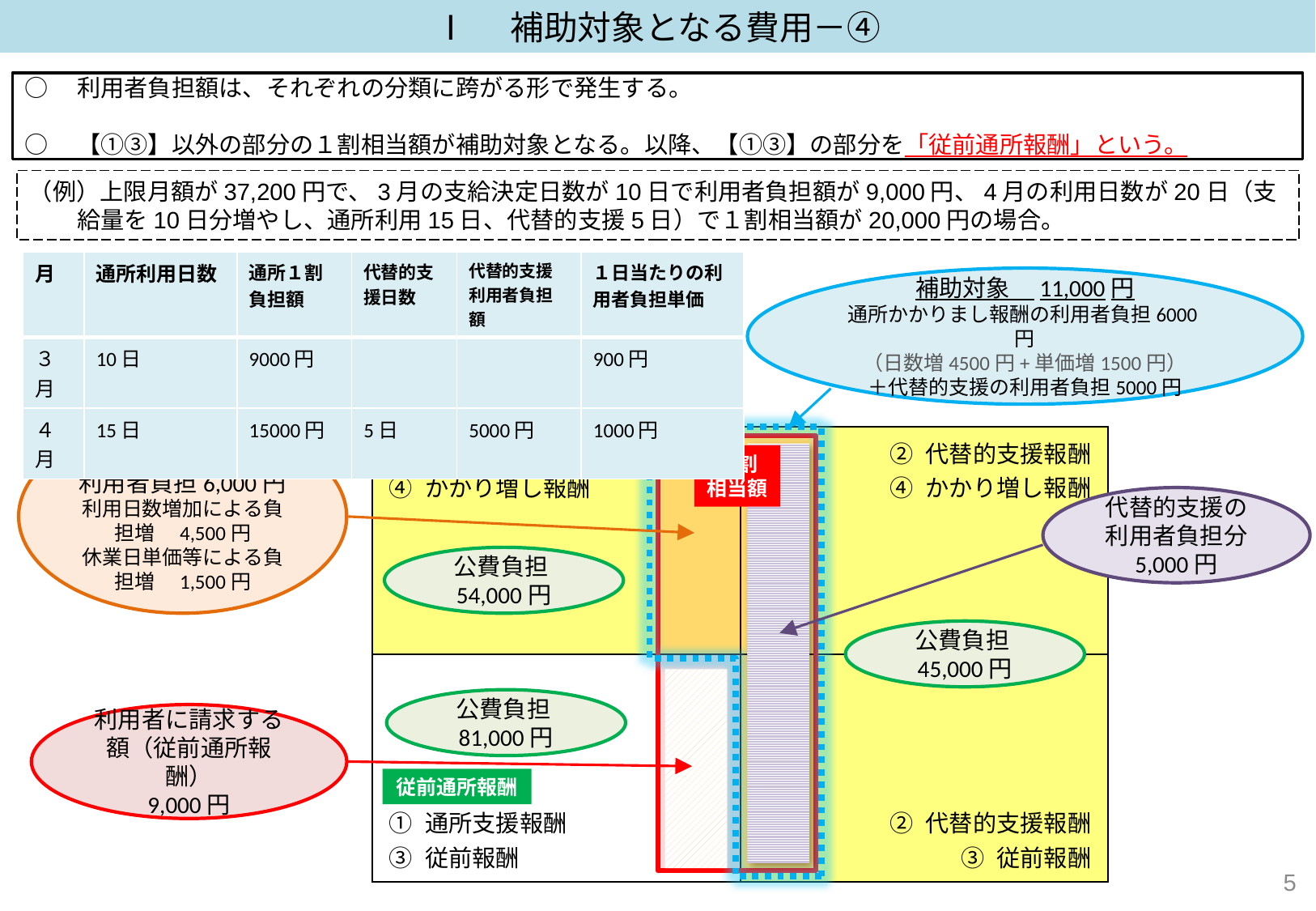

Ⅰ　補助対象となる費用－④
○　利用者負担額は、それぞれの分類に跨がる形で発生する。

○　【①③】以外の部分の１割相当額が補助対象となる。以降、【①③】の部分を「従前通所報酬」という。
（例）上限月額が37,200円で、3月の支給決定日数が10日で利用者負担額が9,000円、4月の利用日数が20日（支給量を10日分増やし、通所利用15日、代替的支援5日）で１割相当額が20,000円の場合。
| 月 | 通所利用日数 | 通所１割負担額 | 代替的支援日数 | 代替的支援利用者負担額 | １日当たりの利用者負担単価 |
| --- | --- | --- | --- | --- | --- |
| ３月 | 10日 | 9000円 |  |  | 900円 |
| ４月 | 15日 | 15000円 | 5日 | 5000円 | 1000円 |
補助対象　11,000円
通所かかりまし報酬の利用者負担6000円
（日数増4500円+単価増1500円）
＋代替的支援の利用者負担5000円
かかりまし報酬の
利用者負担6,000円
利用日数増加による負担増　4,500円
休業日単価等による負担増　1,500円
| ① 通所支援報酬 ④ かかり増し報酬 | ② 代替的支援報酬 ④ かかり増し報酬 |
| --- | --- |
| ① 通所支援報酬 ③ 従前報酬 | ② 代替的支援報酬 ③ 従前報酬 |

１割
相当額
代替的支援の利用者負担分
5,000円
公費負担54,000円
公費負担45,000円

公費負担81,000円
利用者に請求する額（従前通所報酬）
9,000円
従前通所報酬
5